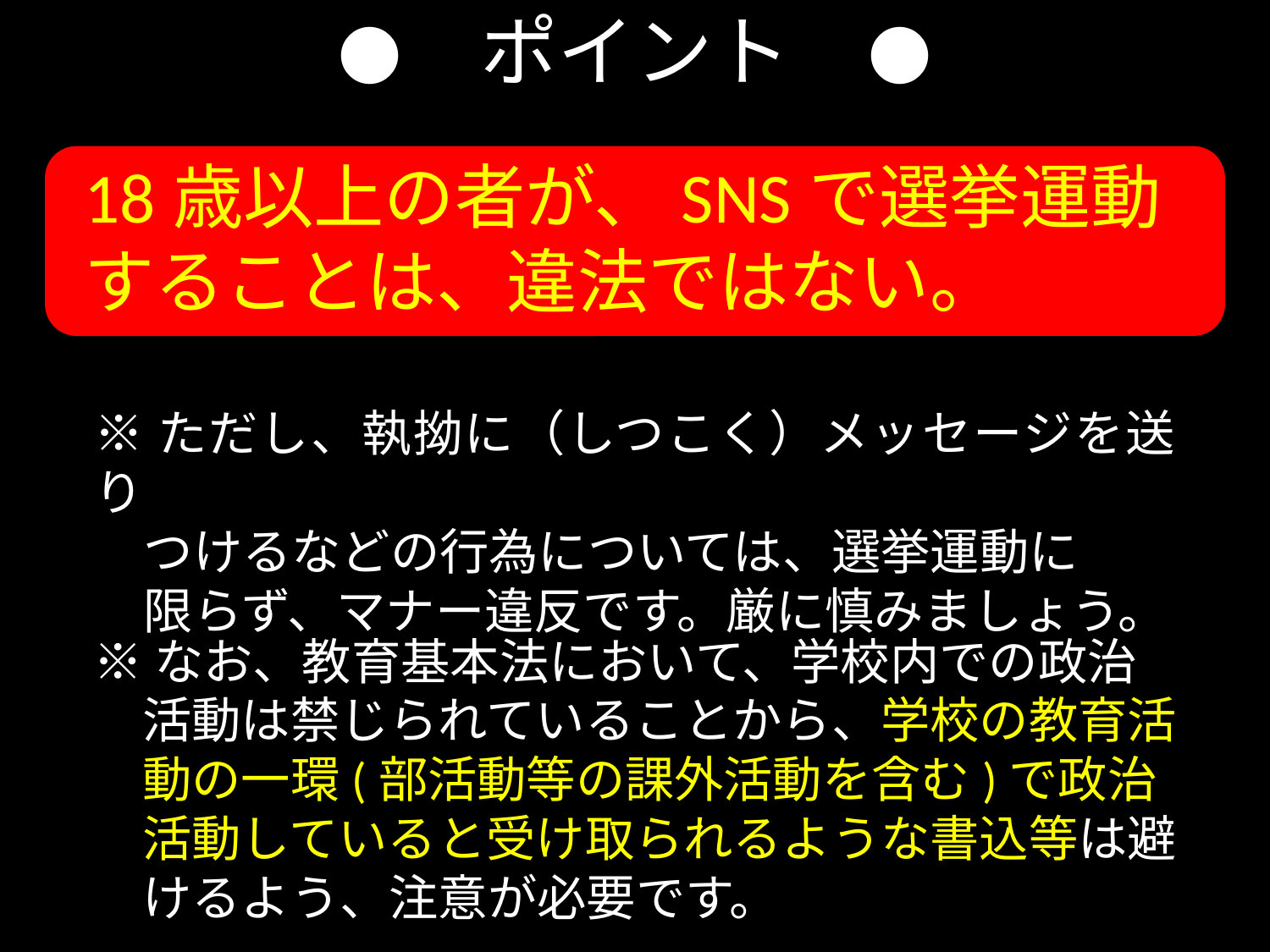

●　ポイント　●

18歳以上の者が、SNSで選挙運動
することは、違法ではない。
※ただし、執拗に（しつこく）メッセージを送り
　つけるなどの行為については、選挙運動に
　限らず、マナー違反です。厳に慎みましょう。
※なお、教育基本法において、学校内での政治
　活動は禁じられていることから、学校の教育活
　動の一環(部活動等の課外活動を含む)で政治
　活動していると受け取られるような書込等は避
　けるよう、注意が必要です。